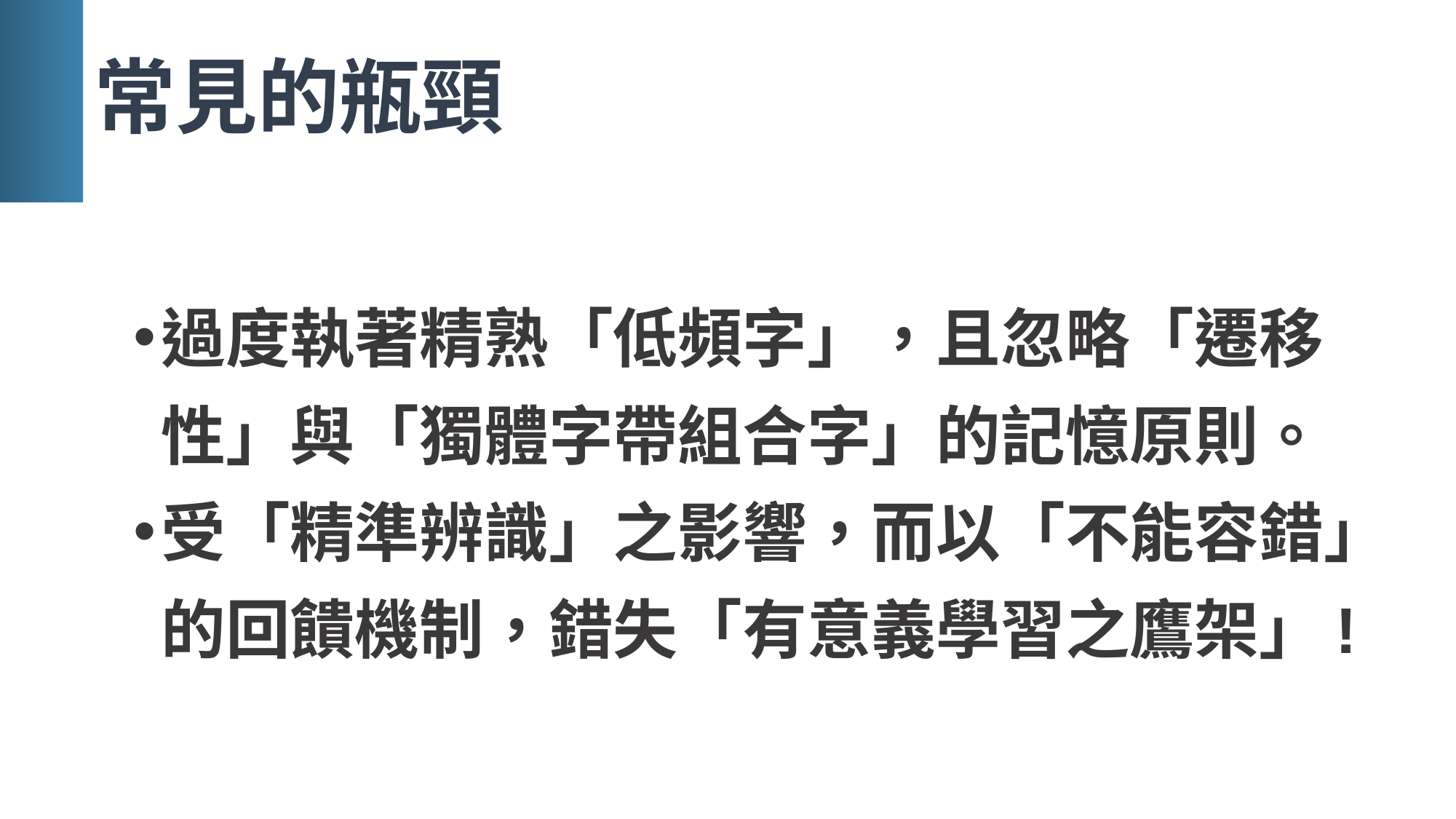

# 常見的瓶頸
過度執著精熟「低頻字」，且忽略「遷移性」與「獨體字帶組合字」的記憶原則。
受「精準辨識」之影響，而以「不能容錯」的回饋機制，錯失「有意義學習之鷹架」!